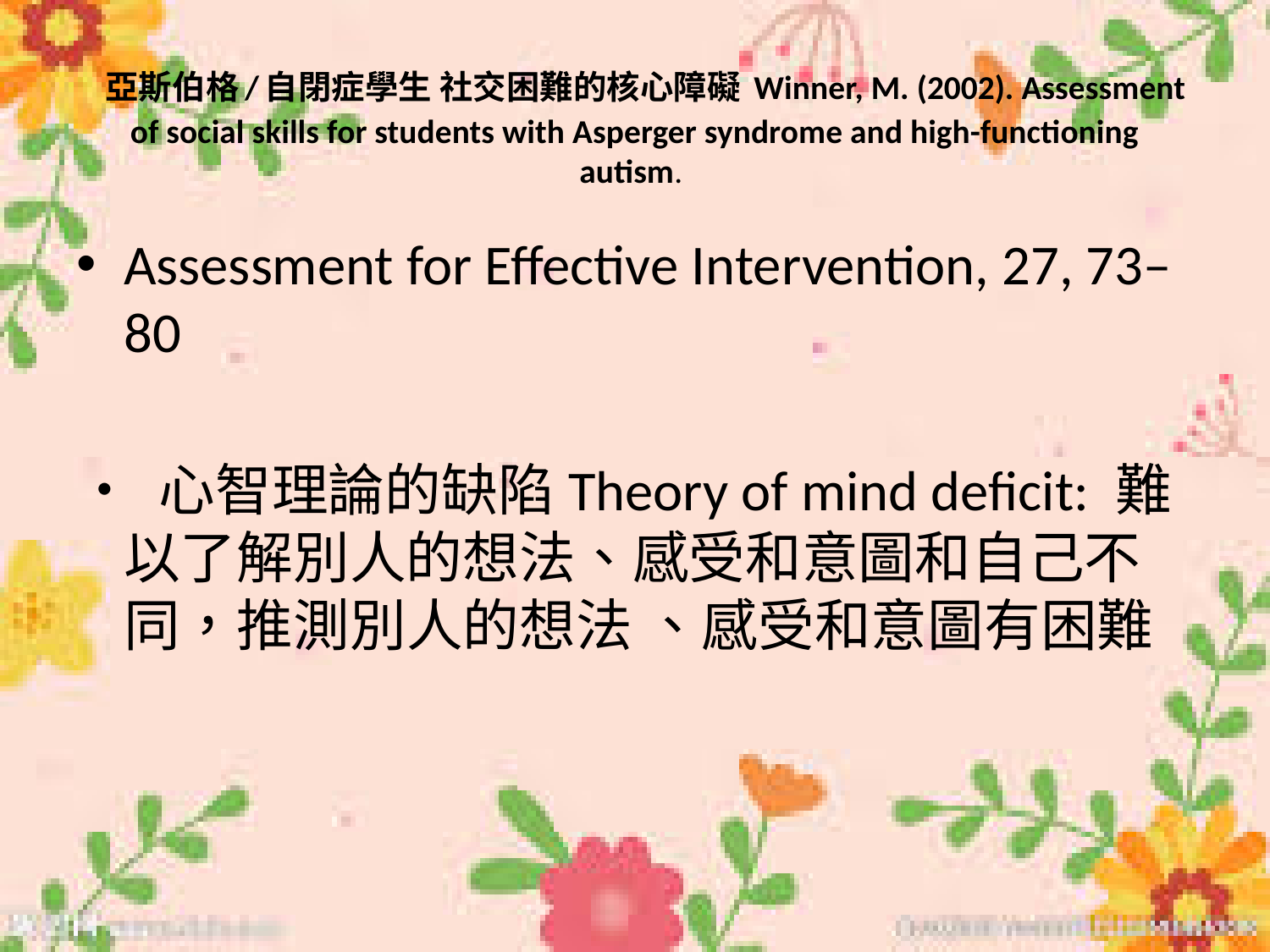

# 亞斯伯格/自閉症學生 社交困難的核心障礙 Winner, M. (2002). Assessment of social skills for students with Asperger syndrome and high-functioning autism.
Assessment for Effective Intervention, 27, 73–80

• 心智理論的缺陷Theory of mind deficit: 難以了解別人的想法、感受和意圖和自己不同，推測別人的想法 、感受和意圖有困難